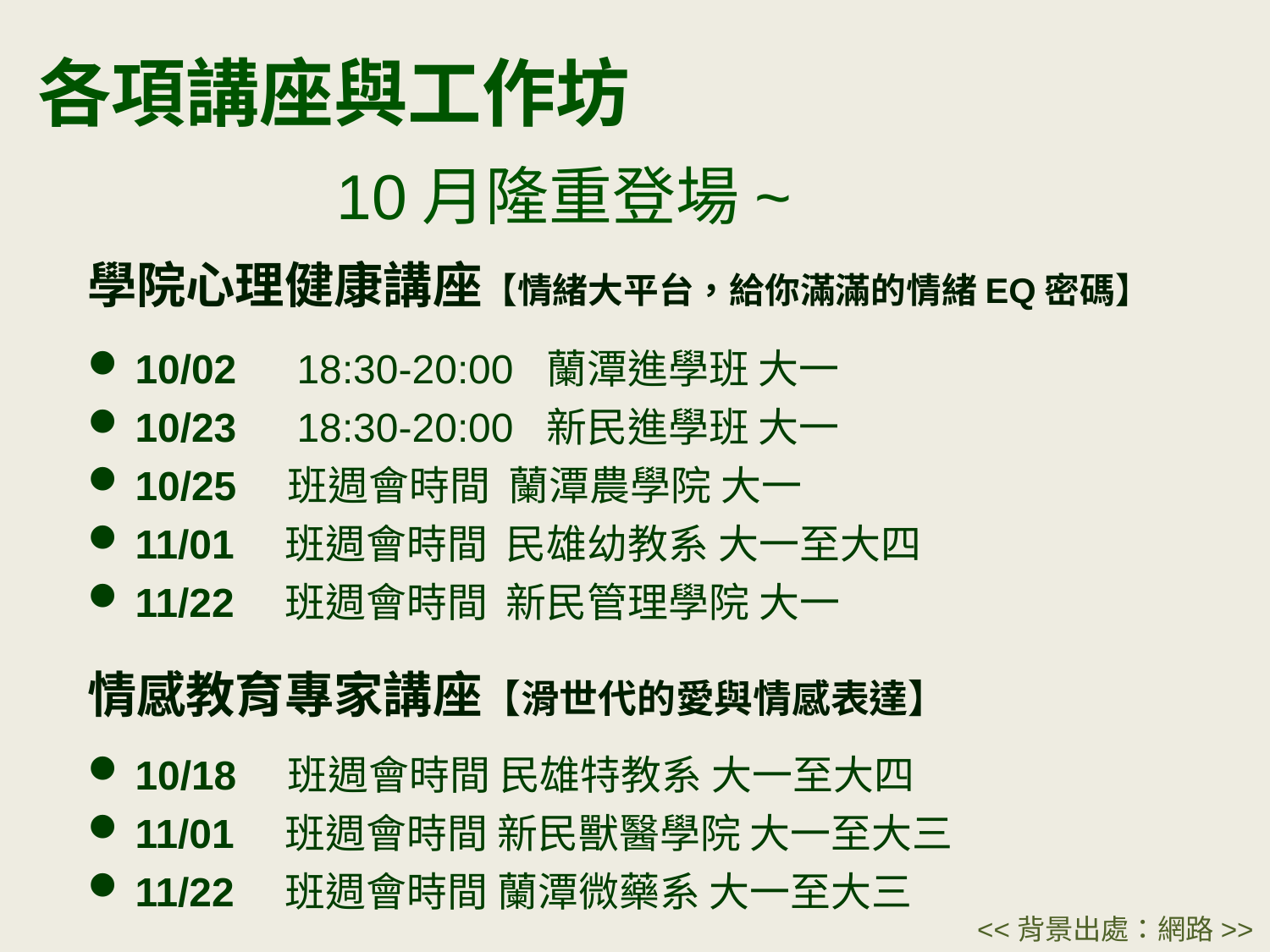

各項講座與工作坊
　　　　10月隆重登場~

學院心理健康講座【情緒大平台，給你滿滿的情緒EQ密碼】

10/02　18:30-20:00  蘭潭進學班 大一
10/23　18:30-20:00  新民進學班 大一
10/25　班週會時間  蘭潭農學院 大一
11/01　班週會時間  民雄幼教系 大一至大四
11/22　班週會時間  新民管理學院 大一

情感教育專家講座【滑世代的愛與情感表達】

10/18　班週會時間 民雄特教系 大一至大四
11/01　班週會時間 新民獸醫學院 大一至大三
11/22　班週會時間 蘭潭微藥系 大一至大三
<<背景出處：網路>>